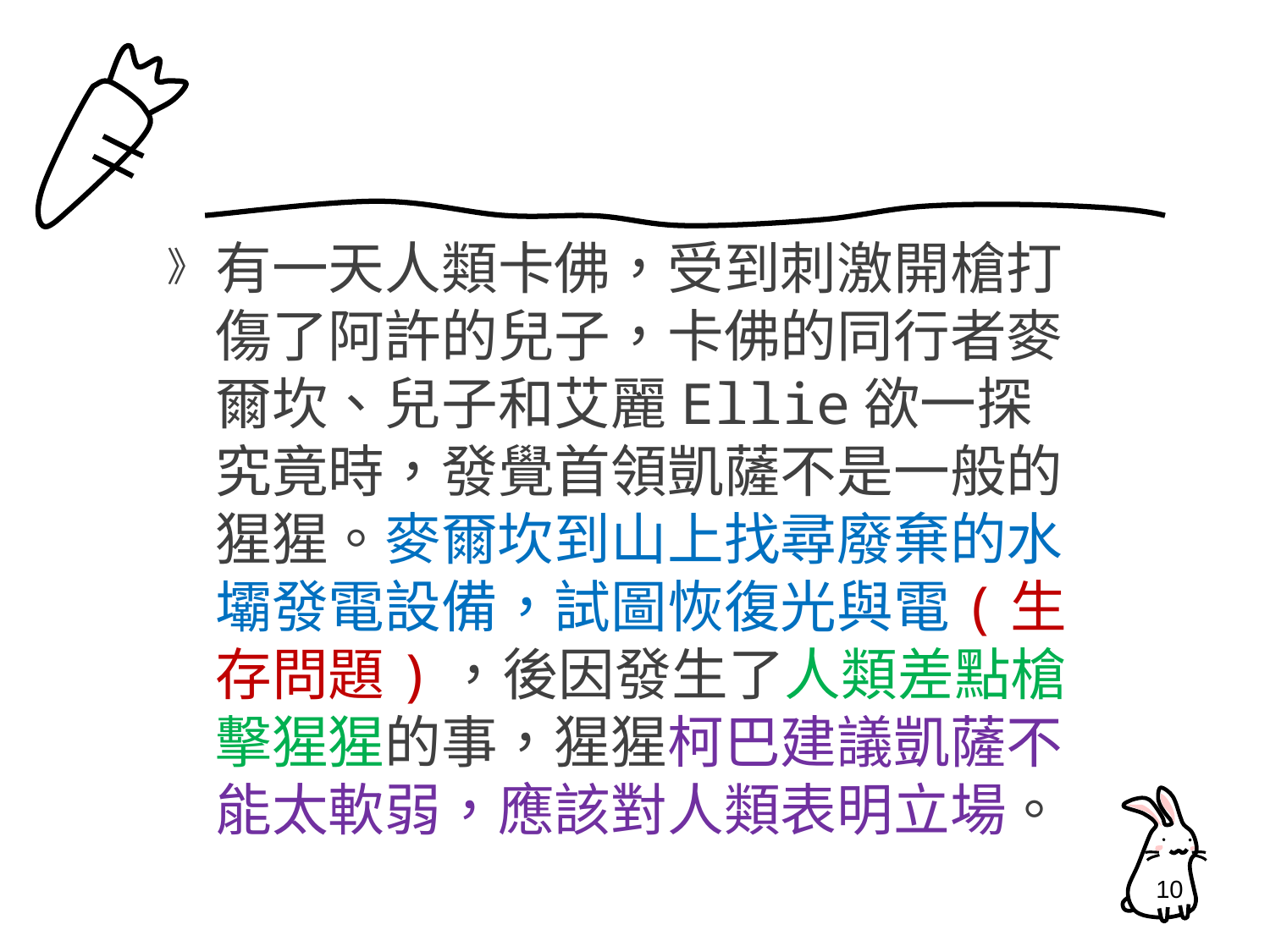

# 有一天人類卡佛，受到刺激開槍打傷了阿許的兒子，卡佛的同行者麥爾坎、兒子和艾麗Ellie欲一探究竟時，發覺首領凱薩不是一般的猩猩。麥爾坎到山上找尋廢棄的水壩發電設備，試圖恢復光與電(生存問題)，後因發生了人類差點槍擊猩猩的事，猩猩柯巴建議凱薩不能太軟弱，應該對人類表明立場。
10